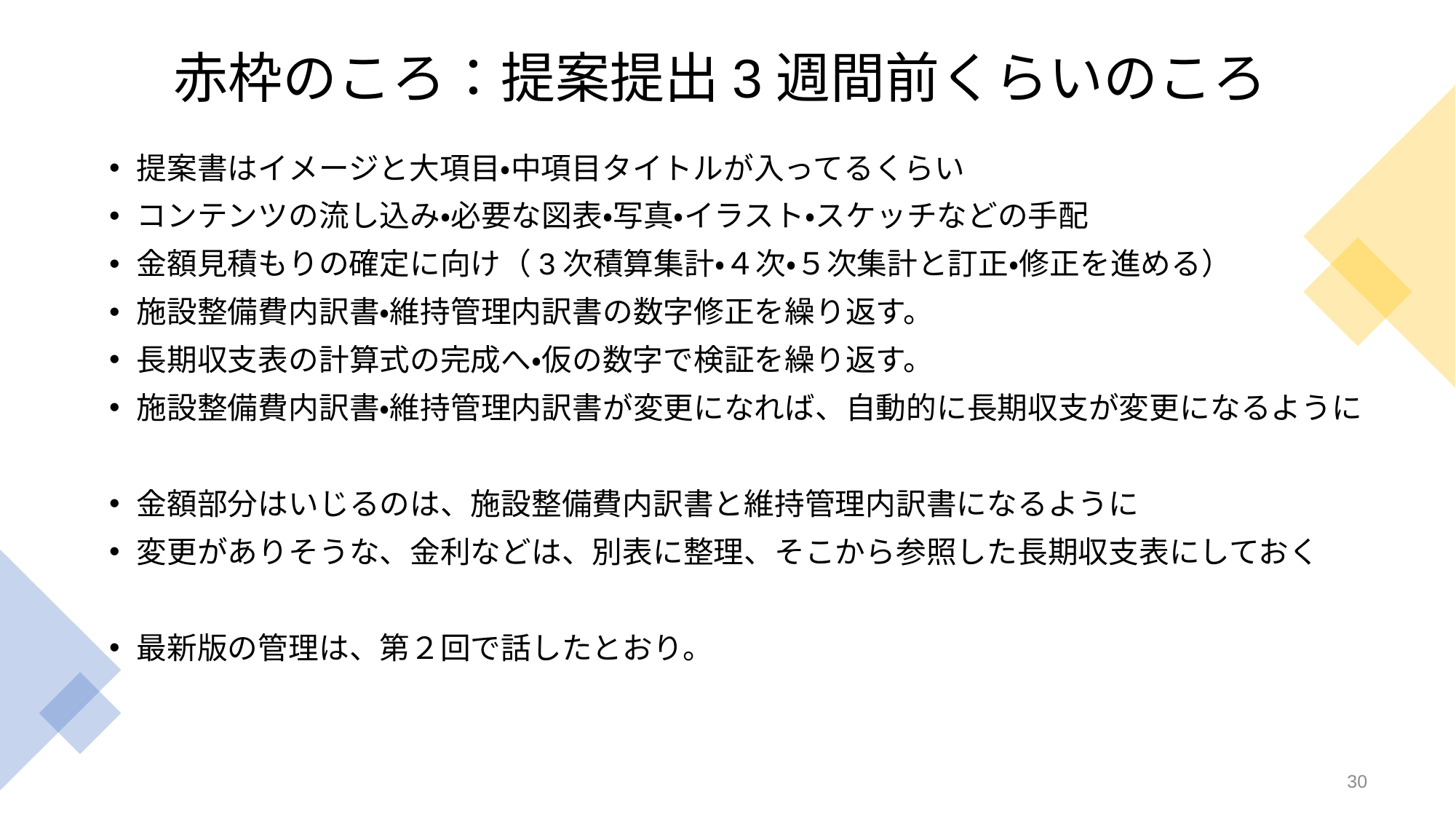

# 赤枠のころ：提案提出3週間前くらいのころ
提案書はイメージと大項目・中項目タイトルが入ってるくらい
コンテンツの流し込み・必要な図表・写真・イラスト・スケッチなどの手配
金額見積もりの確定に向け（3次積算集計・４次・５次集計と訂正・修正を進める）
施設整備費内訳書・維持管理内訳書の数字修正を繰り返す。
長期収支表の計算式の完成へ・仮の数字で検証を繰り返す。
施設整備費内訳書・維持管理内訳書が変更になれば、自動的に長期収支が変更になるように

金額部分はいじるのは、施設整備費内訳書と維持管理内訳書になるように
変更がありそうな、金利などは、別表に整理、そこから参照した長期収支表にしておく

最新版の管理は、第２回で話したとおり。

30